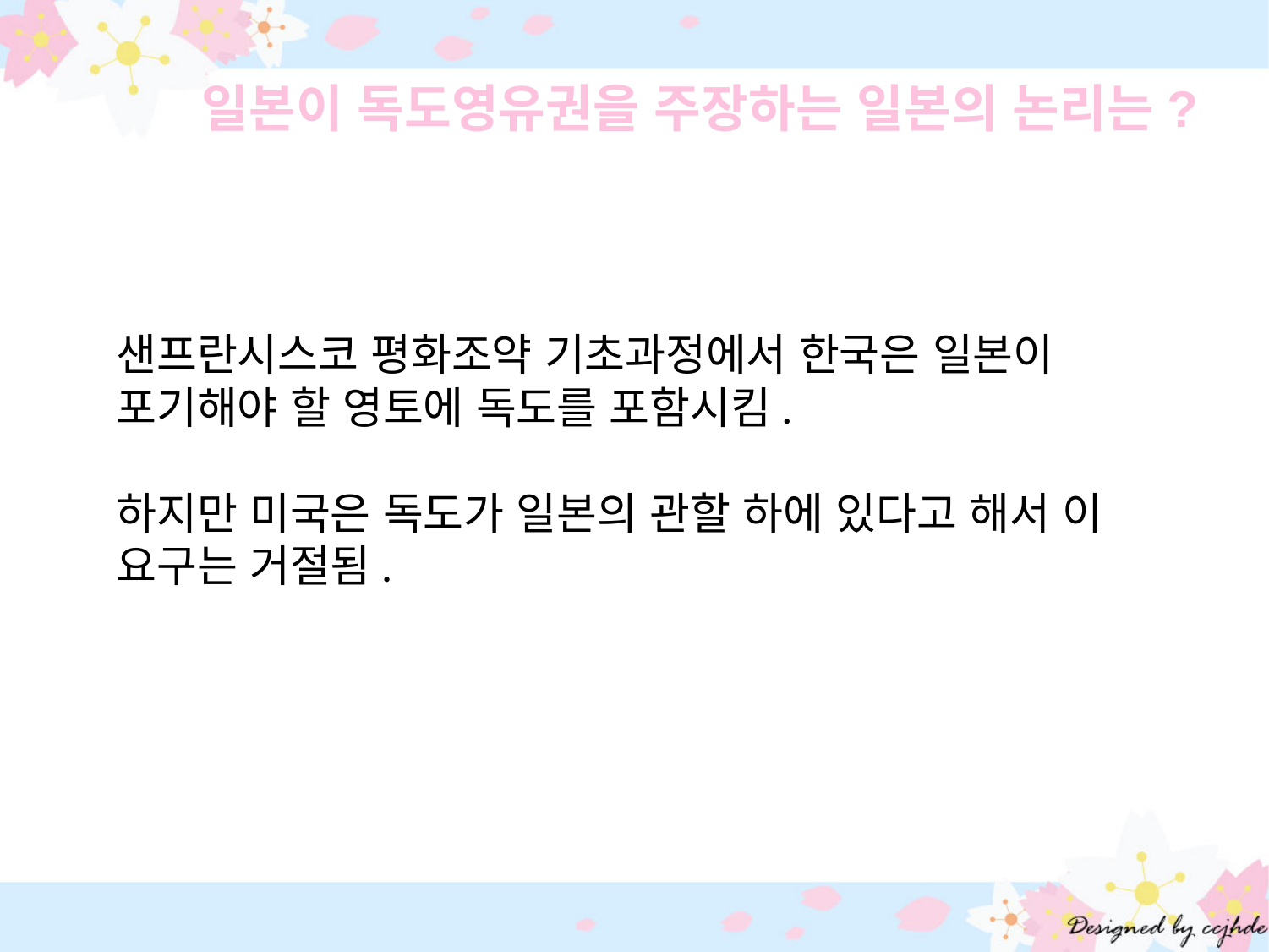

일본이 독도영유권을 주장하는 일본의 논리는?
샌프란시스코 평화조약 기초과정에서 한국은 일본이 포기해야 할 영토에 독도를 포함시킴.

하지만 미국은 독도가 일본의 관할 하에 있다고 해서 이 요구는 거절됨.